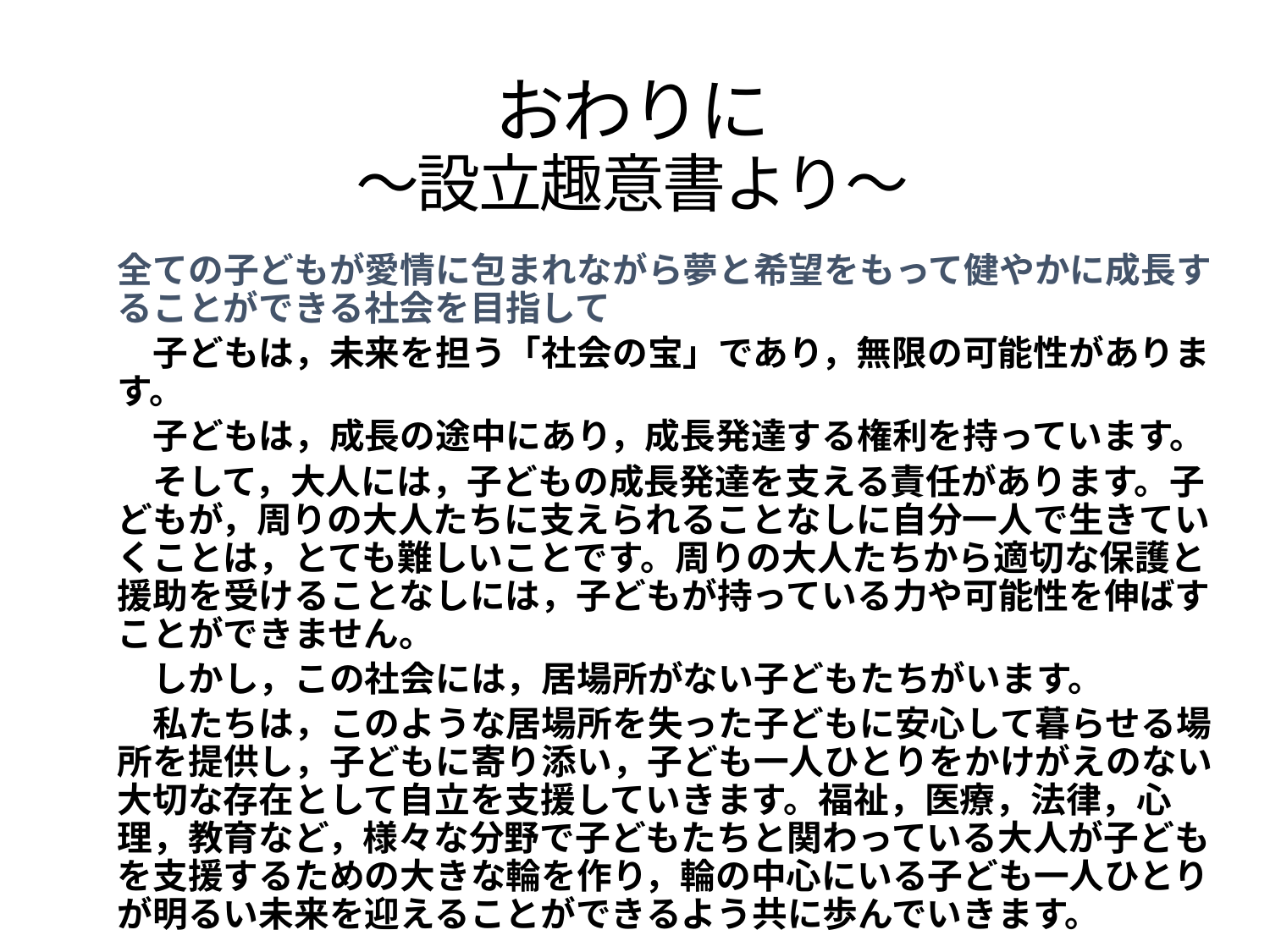

おわりに
～設立趣意書より～
全ての子どもが愛情に包まれながら夢と希望をもって健やかに成長することができる社会を目指して
　子どもは，未来を担う「社会の宝」であり，無限の可能性があります。
　子どもは，成長の途中にあり，成長発達する権利を持っています。
　そして，大人には，子どもの成長発達を支える責任があります。子どもが，周りの大人たちに支えられることなしに自分一人で生きていくことは，とても難しいことです。周りの大人たちから適切な保護と援助を受けることなしには，子どもが持っている力や可能性を伸ばすことができません。
　しかし，この社会には，居場所がない子どもたちがいます。
　私たちは，このような居場所を失った子どもに安心して暮らせる場所を提供し，子どもに寄り添い，子ども一人ひとりをかけがえのない大切な存在として自立を支援していきます。福祉，医療，法律，心理，教育など，様々な分野で子どもたちと関わっている大人が子どもを支援するための大きな輪を作り，輪の中心にいる子ども一人ひとりが明るい未来を迎えることができるよう共に歩んでいきます。